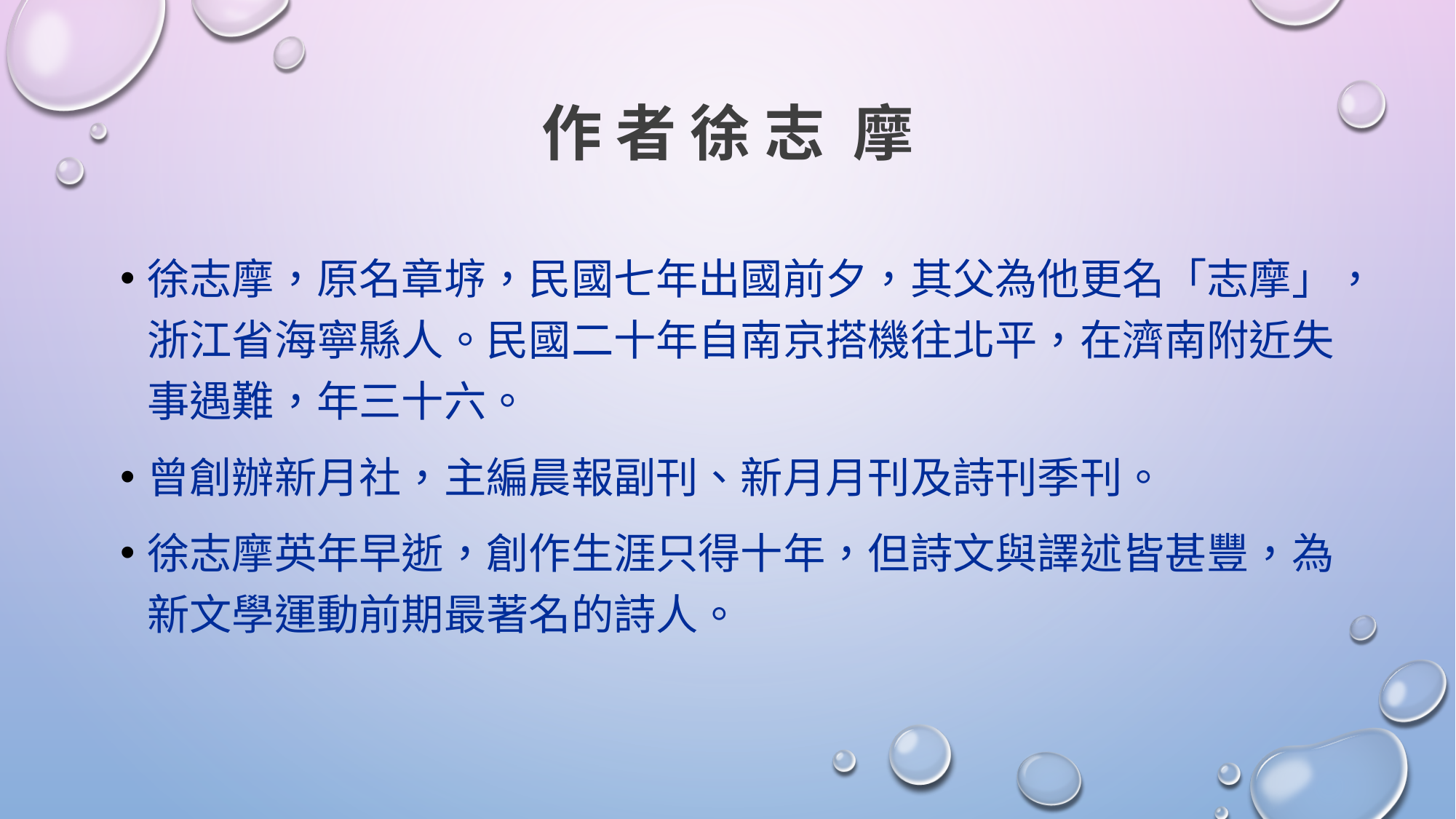

# 作 者 徐 志  摩
徐志摩，原名章垿，民國七年出國前夕，其父為他更名「志摩」，浙江省海寧縣人。民國二十年自南京搭機往北平，在濟南附近失事遇難，年三十六。
曾創辦新月社，主編晨報副刊、新月月刊及詩刊季刊。
徐志摩英年早逝，創作生涯只得十年，但詩文與譯述皆甚豐，為新文學運動前期最著名的詩人。